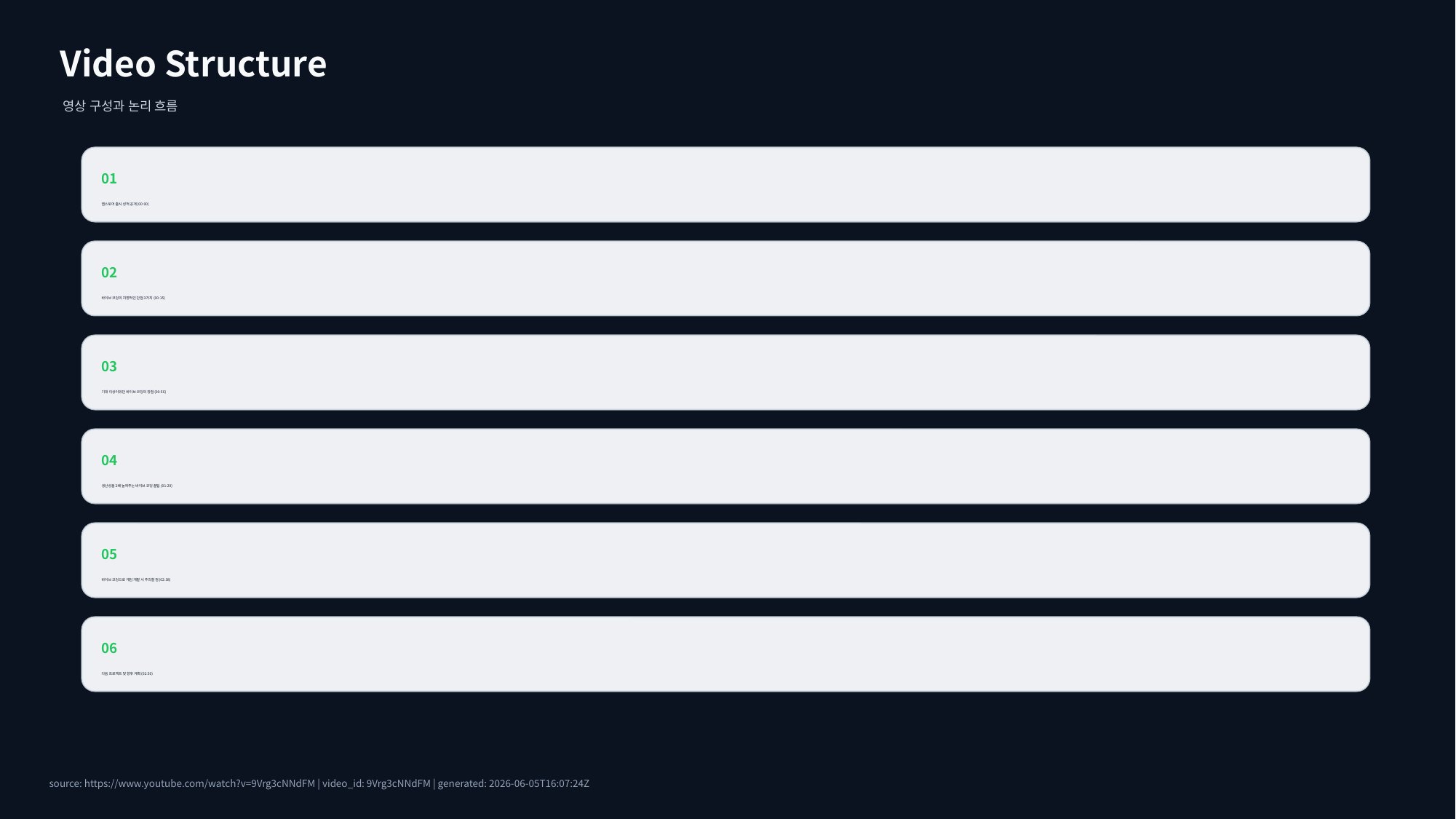

Video Structure
영상 구성과 논리 흐름

01
앱스토어 출시 성적 공개 (00:00)

02
바이브 코딩의 치명적인 단점 3가지 (00:15)

03
기대 이상이었던 바이브 코딩의 장점 (00:56)

04
생산성을 2배 높여주는 바이브 코딩 꿀팁 (01:29)

05
바이브 코딩으로 게임 개발 시 주의할 점 (02:38)

06
다음 프로젝트 및 향후 계획 (02:50)
source: https://www.youtube.com/watch?v=9Vrg3cNNdFM | video_id: 9Vrg3cNNdFM | generated: 2026-06-05T16:07:24Z